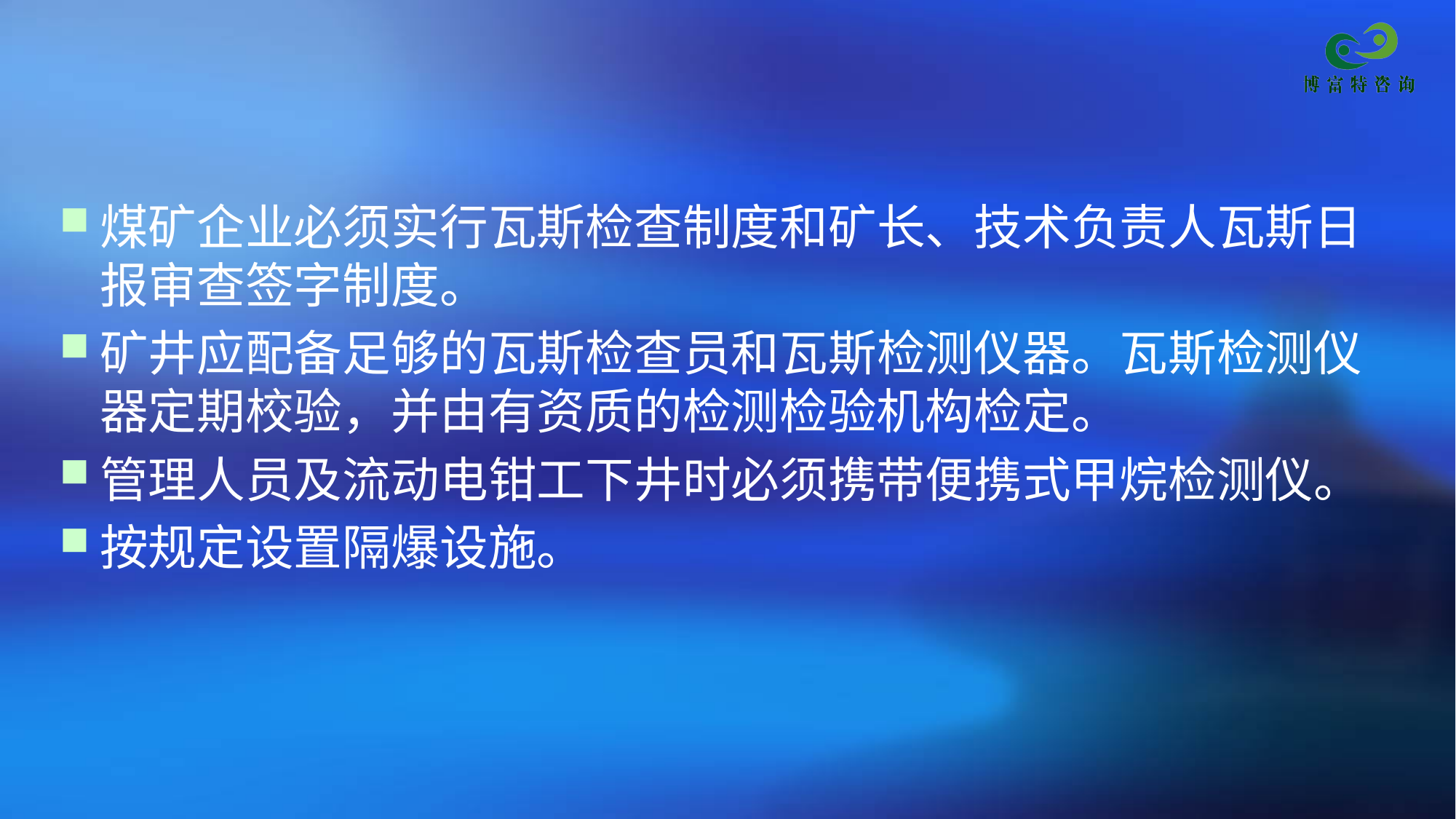

#
煤矿企业必须实行瓦斯检查制度和矿长、技术负责人瓦斯日报审查签字制度。
矿井应配备足够的瓦斯检查员和瓦斯检测仪器。瓦斯检测仪器定期校验，并由有资质的检测检验机构检定。
管理人员及流动电钳工下井时必须携带便携式甲烷检测仪。
按规定设置隔爆设施。